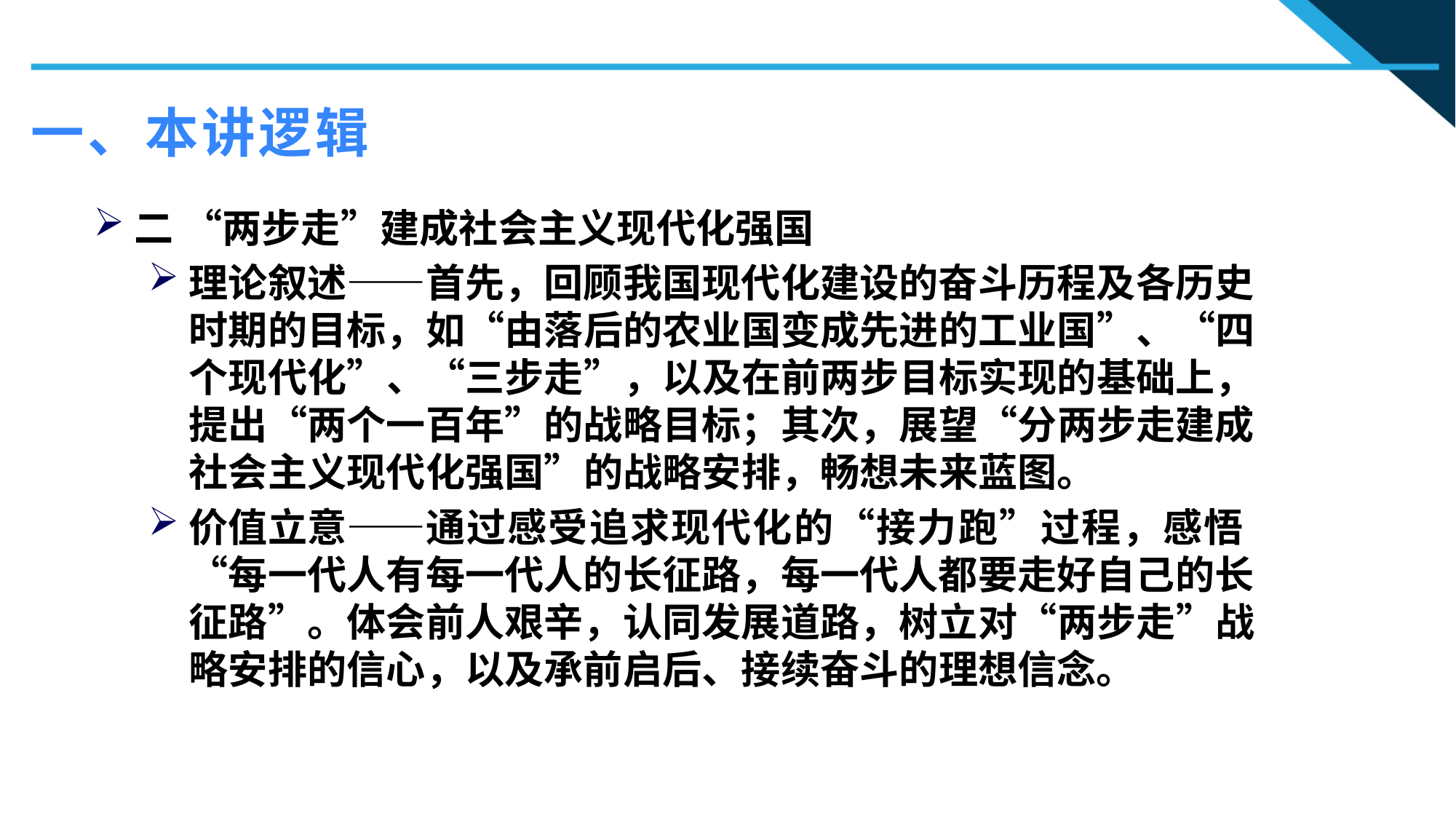

一、本讲逻辑
二 “两步走”建成社会主义现代化强国
理论叙述——首先，回顾我国现代化建设的奋斗历程及各历史时期的目标，如“由落后的农业国变成先进的工业国”、“四个现代化”、“三步走”，以及在前两步目标实现的基础上，提出“两个一百年”的战略目标；其次，展望“分两步走建成社会主义现代化强国”的战略安排，畅想未来蓝图。
价值立意——通过感受追求现代化的“接力跑”过程，感悟“每一代人有每一代人的长征路，每一代人都要走好自己的长征路”。体会前人艰辛，认同发展道路，树立对“两步走”战略安排的信心，以及承前启后、接续奋斗的理想信念。